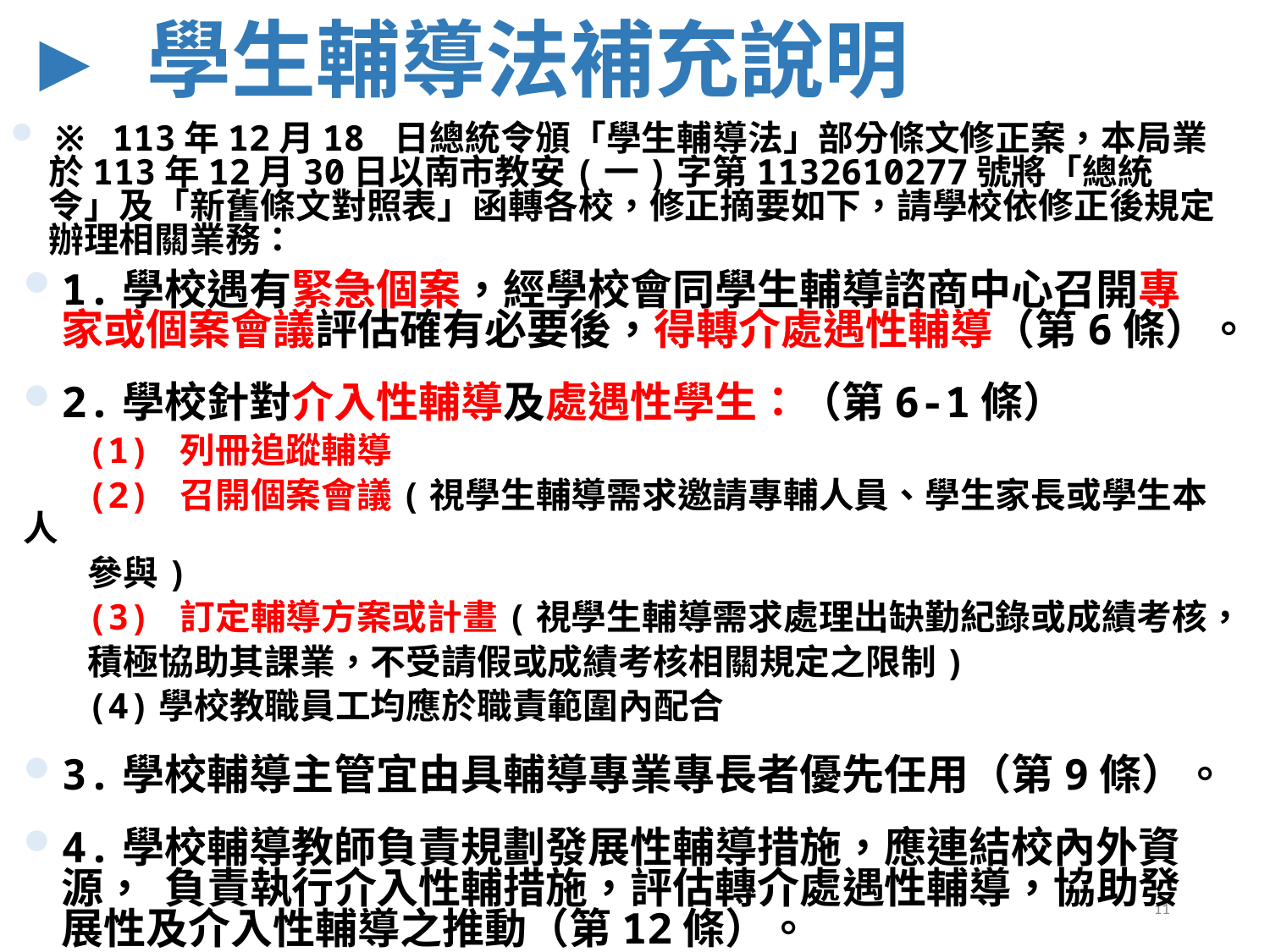

► 學生輔導法補充說明
※ 113年12月18 日總統令頒「學生輔導法」部分條文修正案，本局業於113年12月30日以南市教安(一)字第1132610277號將「總統令」及「新舊條文對照表」函轉各校，修正摘要如下，請學校依修正後規定辦理相關業務：
1.學校遇有緊急個案，經學校會同學生輔導諮商中心召開專家或個案會議評估確有必要後，得轉介處遇性輔導（第6條）。
2.學校針對介入性輔導及處遇性學生：（第6-1條）
   (1) 列冊追蹤輔導
   (2) 召開個案會議(視學生輔導需求邀請專輔人員、學生家長或學生本人
       參與)
   (3) 訂定輔導方案或計畫(視學生輔導需求處理出缺勤紀錄或成績考核，
       積極協助其課業，不受請假或成績考核相關規定之限制)
   (4)學校教職員工均應於職責範圍內配合
3.學校輔導主管宜由具輔導專業專長者優先任用（第9條）。
4.學校輔導教師負責規劃發展性輔導措施，應連結校內外資源，  負責執行介入性輔措施，評估轉介處遇性輔導，協助發展性及介入性輔導之推動（第12條）。
11